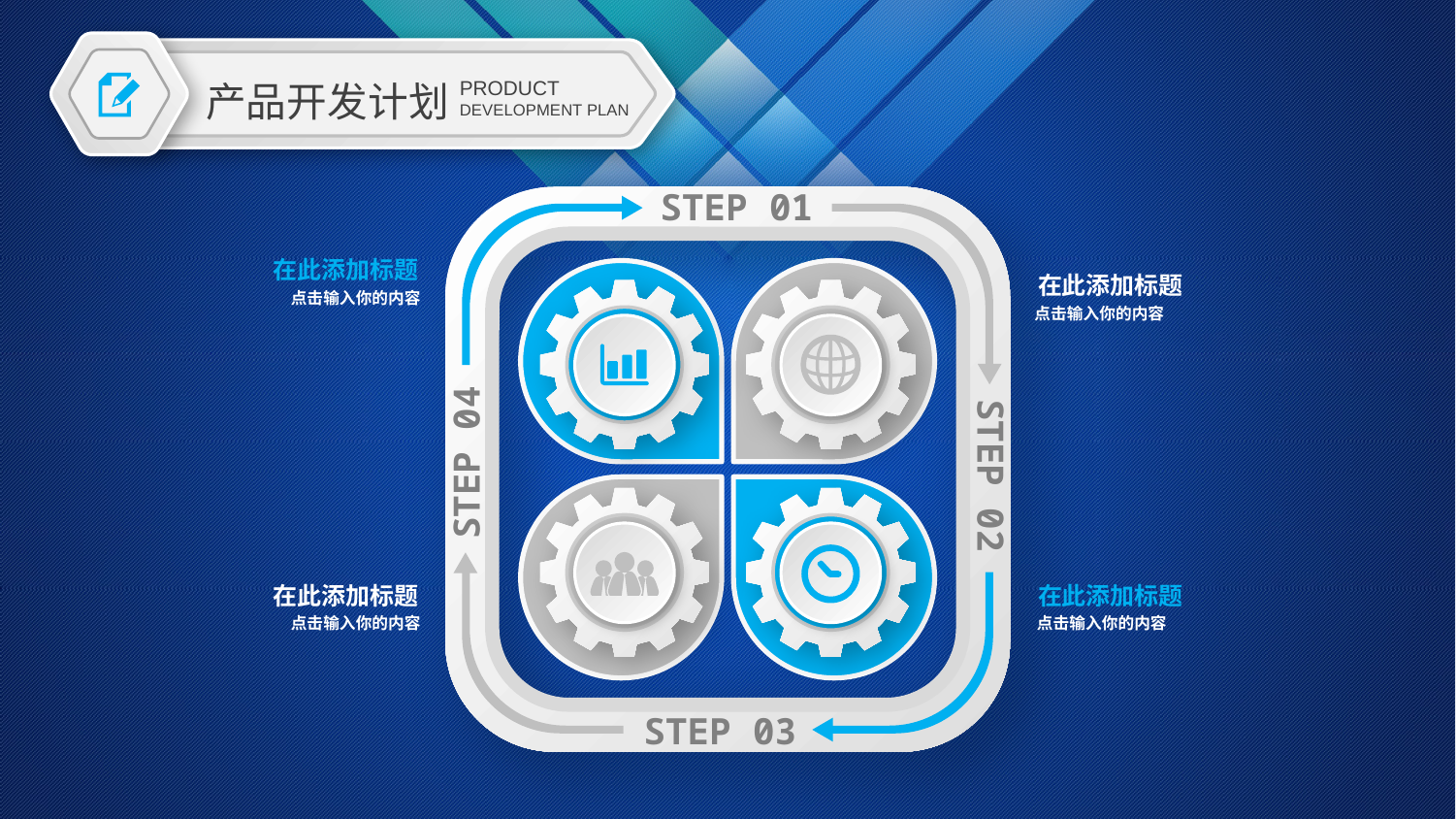

PRODUCT
DEVELOPMENT PLAN
产品开发计划

STEP 01

在此添加标题
点击输入你的内容

在此添加标题
点击输入你的内容

STEP 04
STEP 02

在此添加标题
点击输入你的内容
在此添加标题
点击输入你的内容
STEP 03